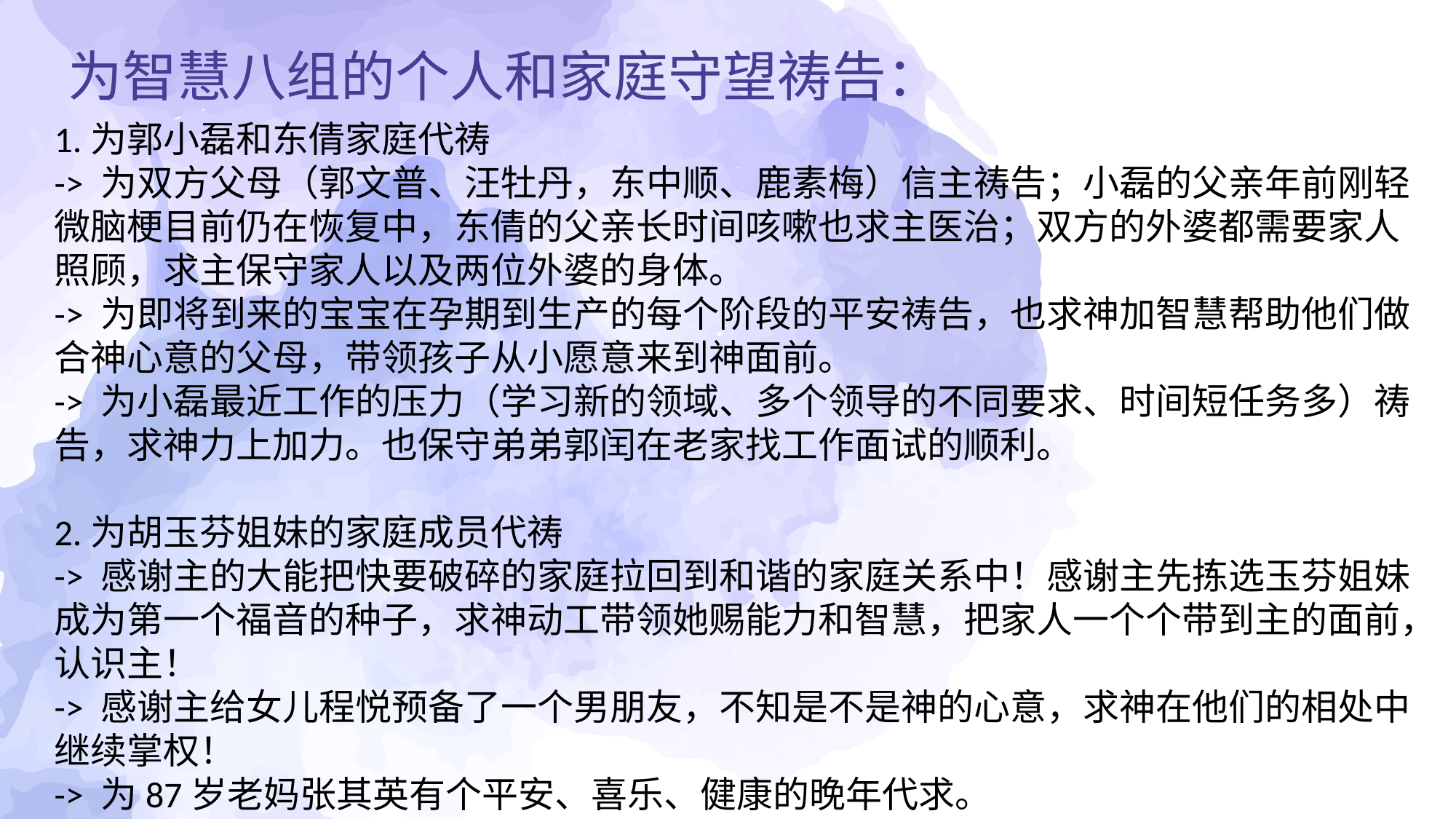

为智慧八组的个人和家庭守望祷告：
1.为郭小磊和东倩家庭代祷
-> 为双方父母（郭文普、汪牡丹，东中顺、鹿素梅）信主祷告；小磊的父亲年前刚轻微脑梗目前仍在恢复中，东倩的父亲长时间咳嗽也求主医治；双方的外婆都需要家人照顾，求主保守家人以及两位外婆的身体。
-> 为即将到来的宝宝在孕期到生产的每个阶段的平安祷告，也求神加智慧帮助他们做合神心意的父母，带领孩子从小愿意来到神面前。
-> 为小磊最近工作的压力（学习新的领域、多个领导的不同要求、时间短任务多）祷告，求神力上加力。也保守弟弟郭闰在老家找工作面试的顺利。

2.为胡玉芬姐妹的家庭成员代祷
-> 感谢主的大能把快要破碎的家庭拉回到和谐的家庭关系中！感谢主先拣选玉芬姐妹成为第一个福音的种子，求神动工带领她赐能力和智慧，把家人一个个带到主的面前，认识主！
-> 感谢主给女儿程悦预备了一个男朋友，不知是不是神的心意，求神在他们的相处中继续掌权！
-> 为87岁老妈张其英有个平安、喜乐、健康的晚年代求。